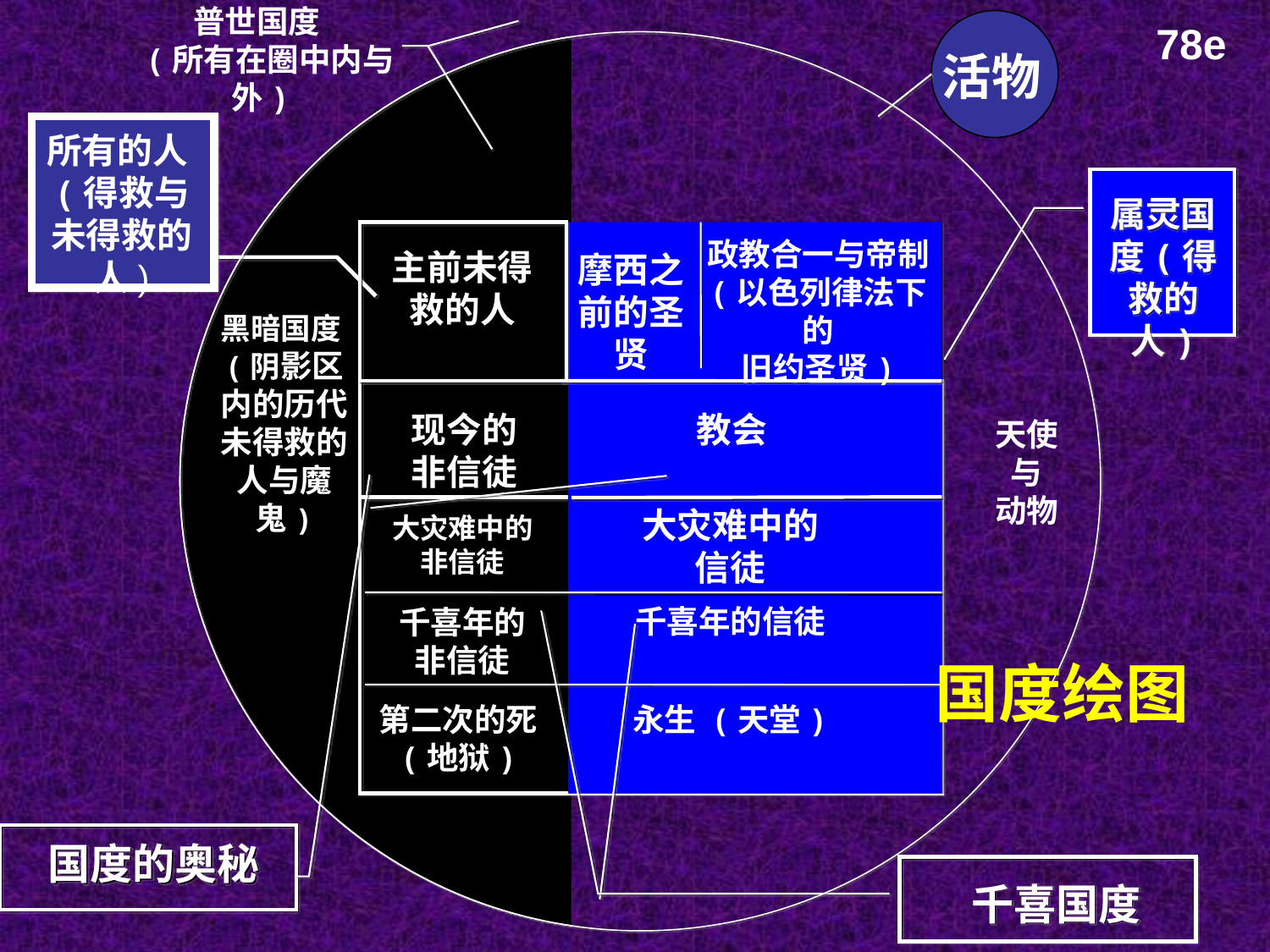

普世国度
 (所有在圈中内与外)

78e

活物

所有的人(得救与未得救的人)

属灵国度(得救的人)

政教合一与帝制
(以色列律法下的
旧约圣贤)
主前未得救的人
摩西之前的圣贤
黑暗国度(阴影区内的历代未得救的人与魔鬼)

现今的
非信徒
教会
天使
与
动物

大灾难中的信徒
大灾难中的
非信徒
国度绘图

千喜年的信徒
千喜年的
非信徒

第二次的死 (地狱)
永生 (天堂)

国度的奥秘

千喜国度